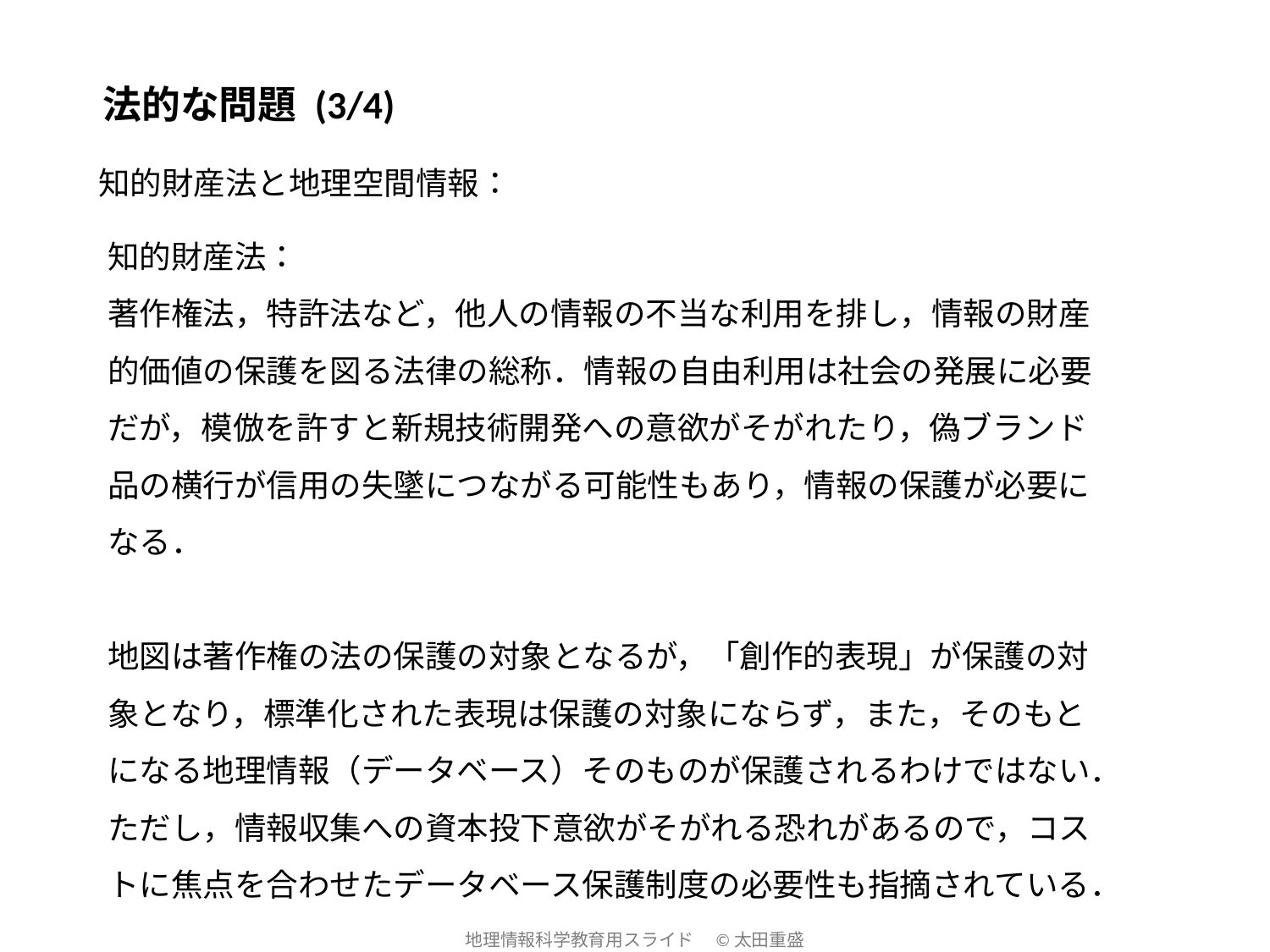

法的な問題 (3/4)
知的財産法と地理空間情報：
知的財産法：
著作権法，特許法など，他人の情報の不当な利用を排し，情報の財産的価値の保護を図る法律の総称．情報の自由利用は社会の発展に必要だが，模倣を許すと新規技術開発への意欲がそがれたり，偽ブランド品の横行が信用の失墜につながる可能性もあり，情報の保護が必要になる．

地図は著作権の法の保護の対象となるが，「創作的表現」が保護の対象となり，標準化された表現は保護の対象にならず，また，そのもとになる地理情報（データベース）そのものが保護されるわけではない．ただし，情報収集への資本投下意欲がそがれる恐れがあるので，コストに焦点を合わせたデータベース保護制度の必要性も指摘されている．